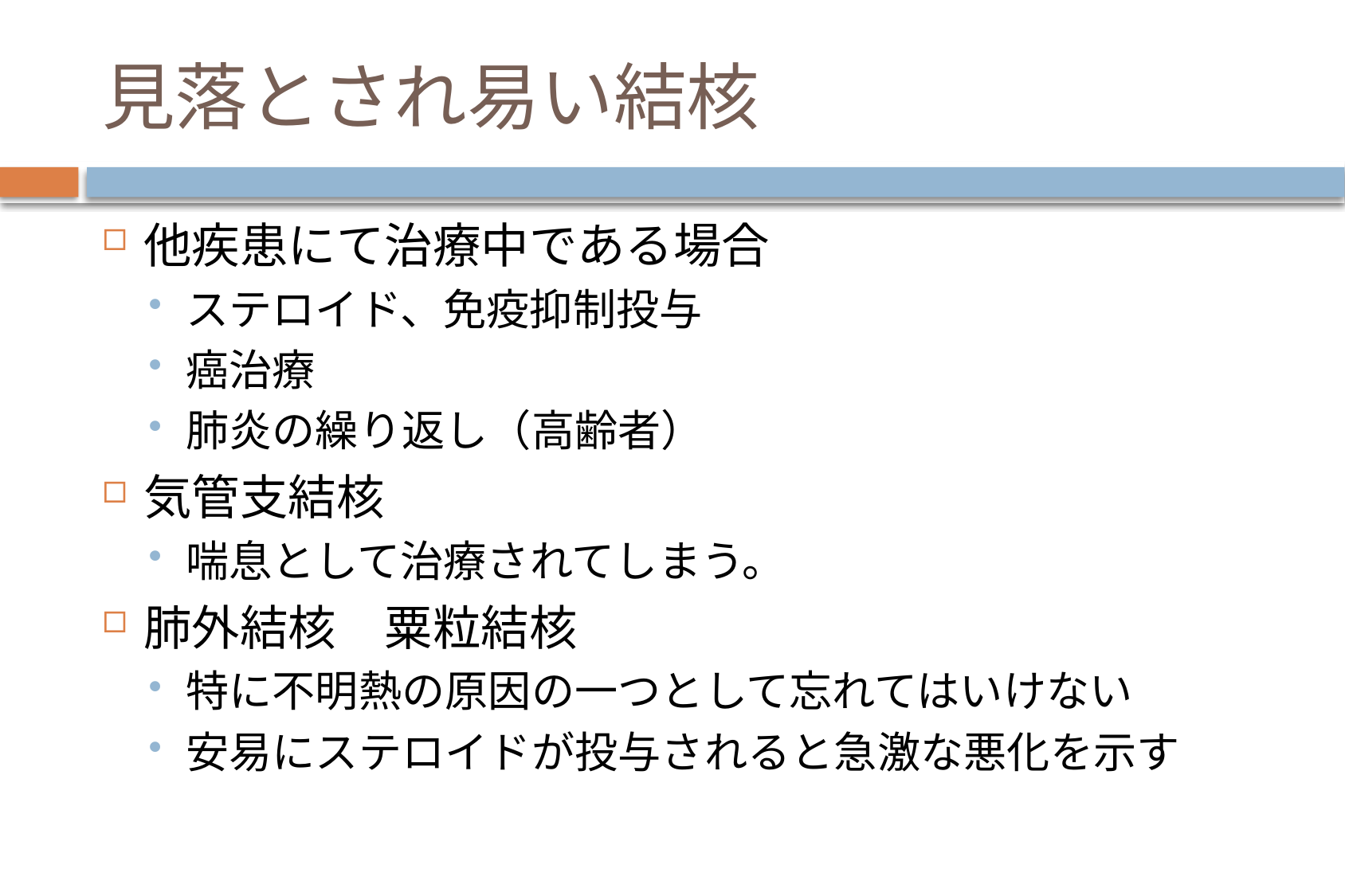

# 見落とされ易い結核
他疾患にて治療中である場合
ステロイド、免疫抑制投与
癌治療
肺炎の繰り返し（高齢者）
気管支結核
喘息として治療されてしまう。
肺外結核　粟粒結核
特に不明熱の原因の一つとして忘れてはいけない
安易にステロイドが投与されると急激な悪化を示す